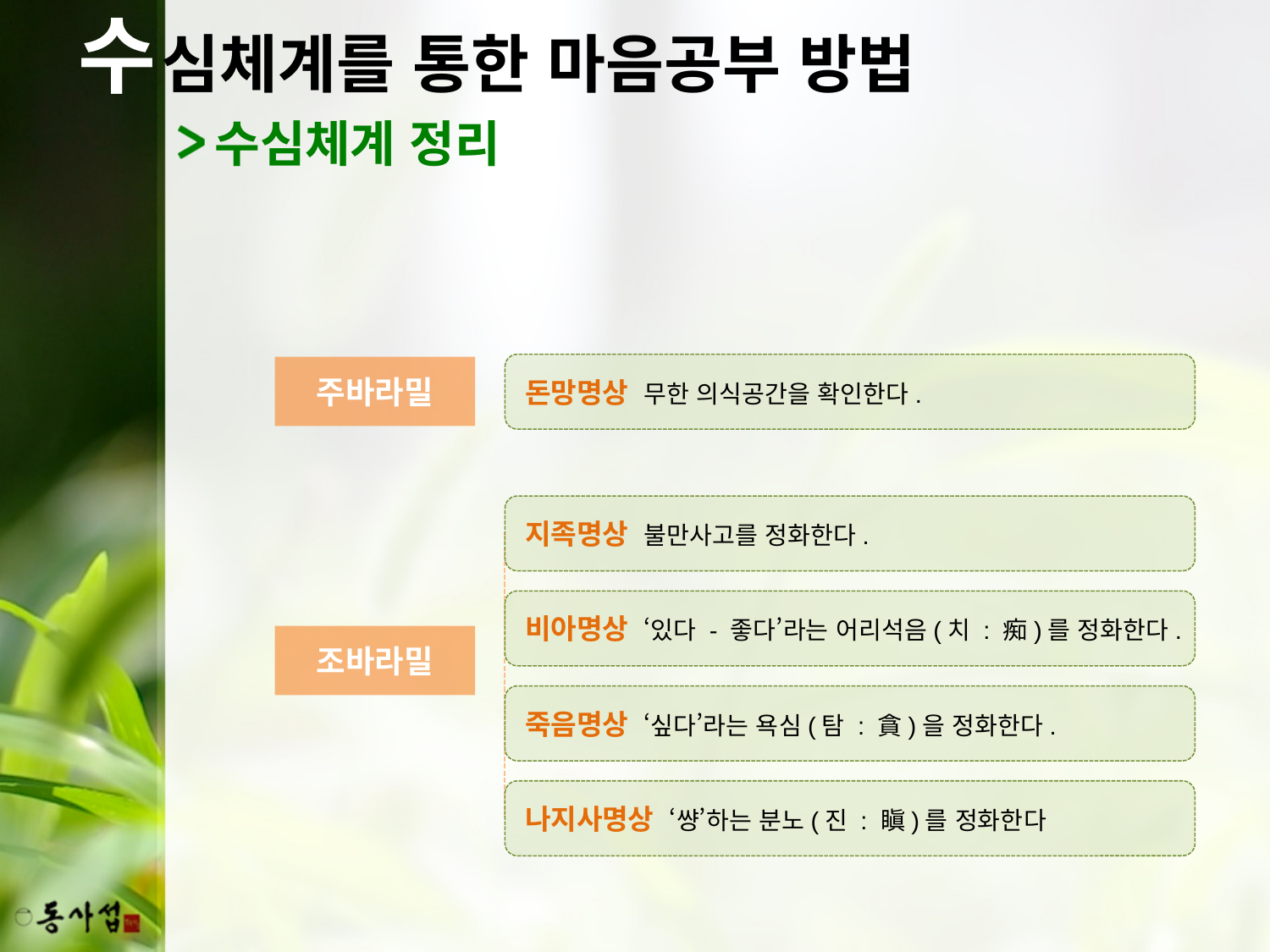

수
심체계를 통한 마음공부 방법
수심체계 정리
돈망명상  무한 의식공간을 확인한다.
주바라밀
지족명상  불만사고를 정화한다.
비아명상  ‘있다 - 좋다’라는 어리석음(치 : 痴)를 정화한다.
조바라밀
죽음명상  ‘싶다’라는 욕심(탐 : 貪)을 정화한다.
나지사명상  ‘썅’하는 분노(진 : 瞋)를 정화한다